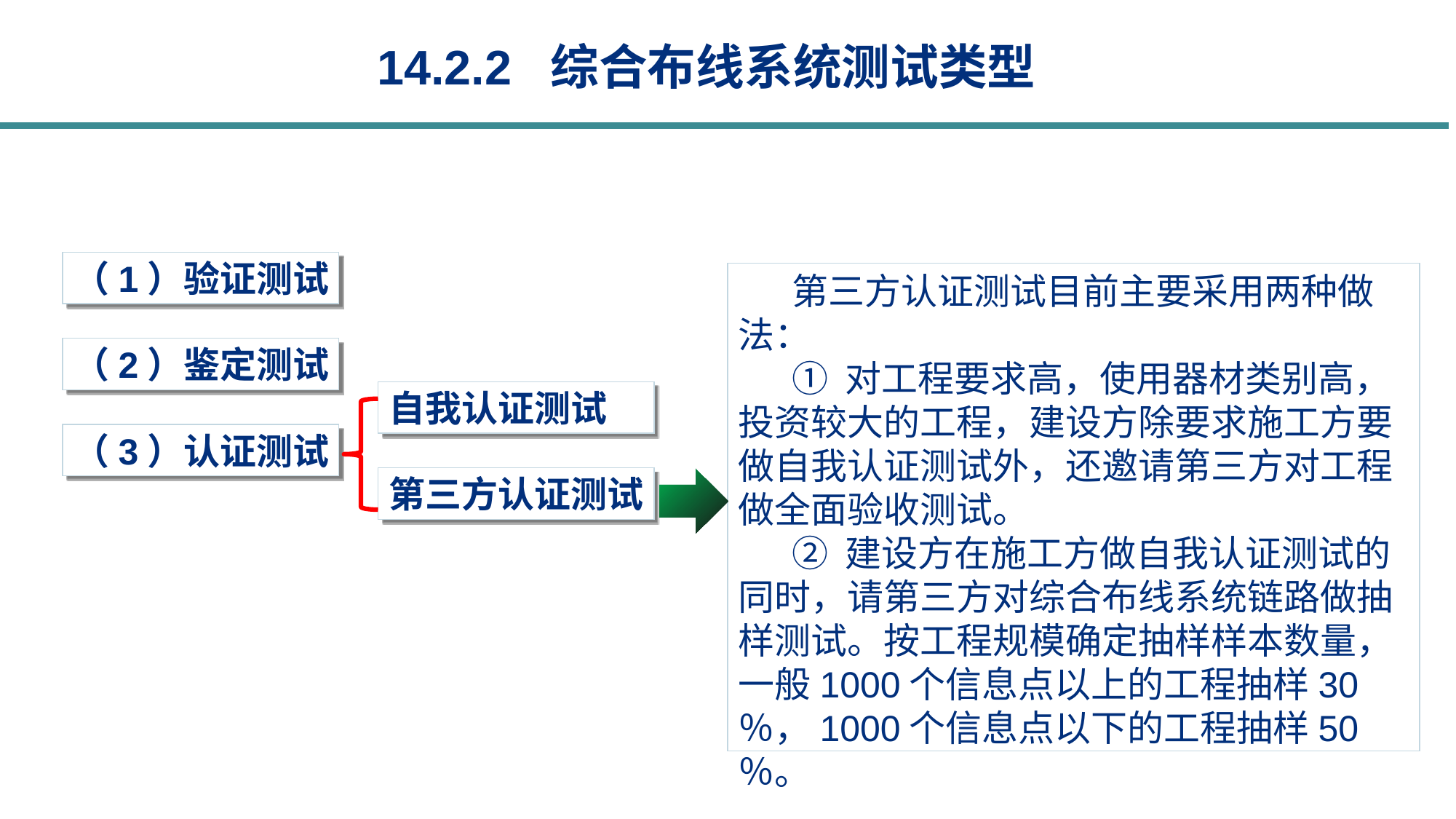

14.2.2  综合布线系统测试类型
（1）验证测试
第三方认证测试目前主要采用两种做法：
① 对工程要求高，使用器材类别高，投资较大的工程，建设方除要求施工方要做自我认证测试外，还邀请第三方对工程做全面验收测试。
② 建设方在施工方做自我认证测试的同时，请第三方对综合布线系统链路做抽样测试。按工程规模确定抽样样本数量，一般1000个信息点以上的工程抽样30％，1000个信息点以下的工程抽样50％。

（2）鉴定测试
自我认证测试

（3）认证测试
第三方认证测试